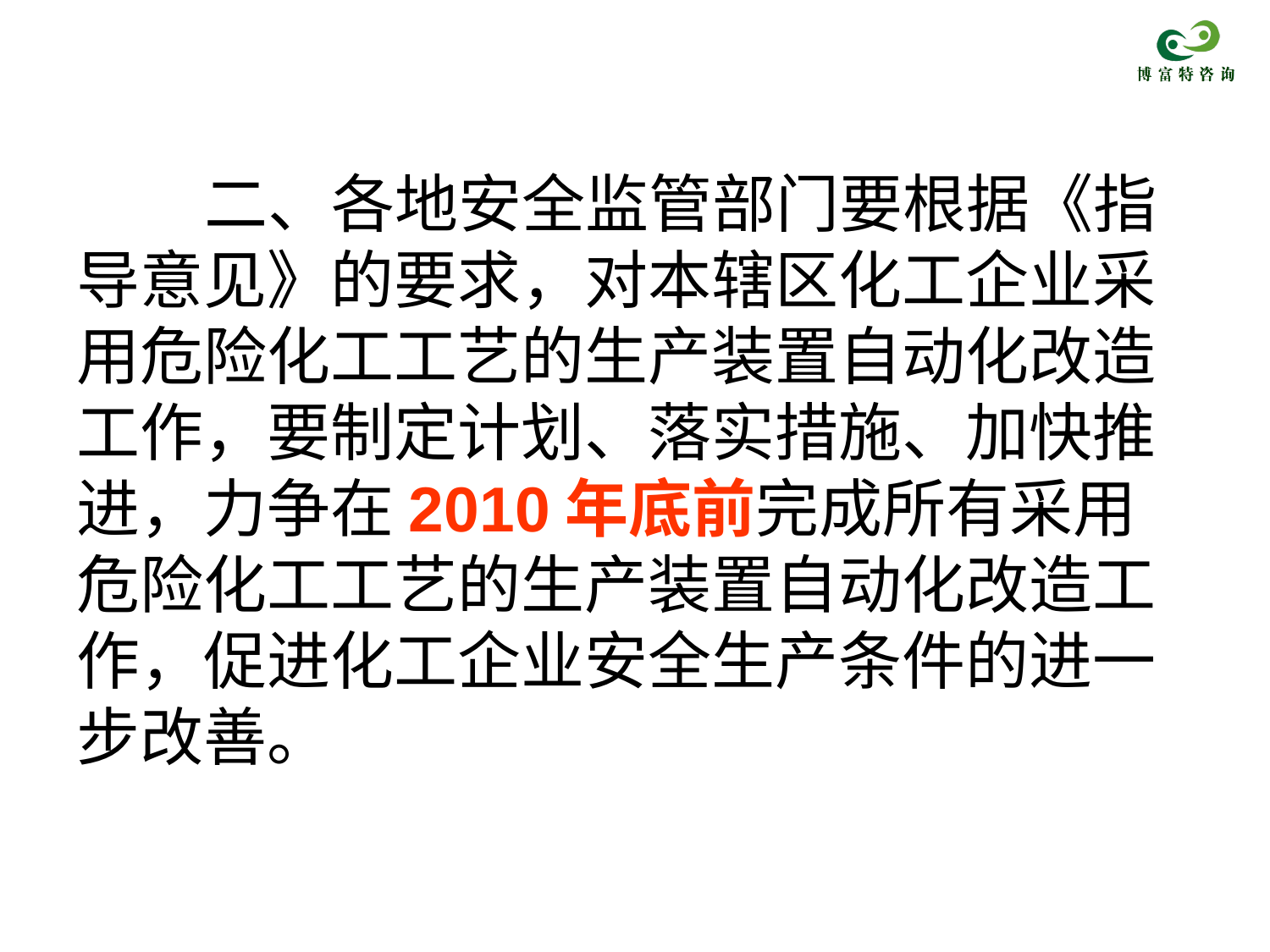

# 二、各地安全监管部门要根据《指导意见》的要求，对本辖区化工企业采用危险化工工艺的生产装置自动化改造工作，要制定计划、落实措施、加快推进，力争在2010年底前完成所有采用危险化工工艺的生产装置自动化改造工作，促进化工企业安全生产条件的进一步改善。